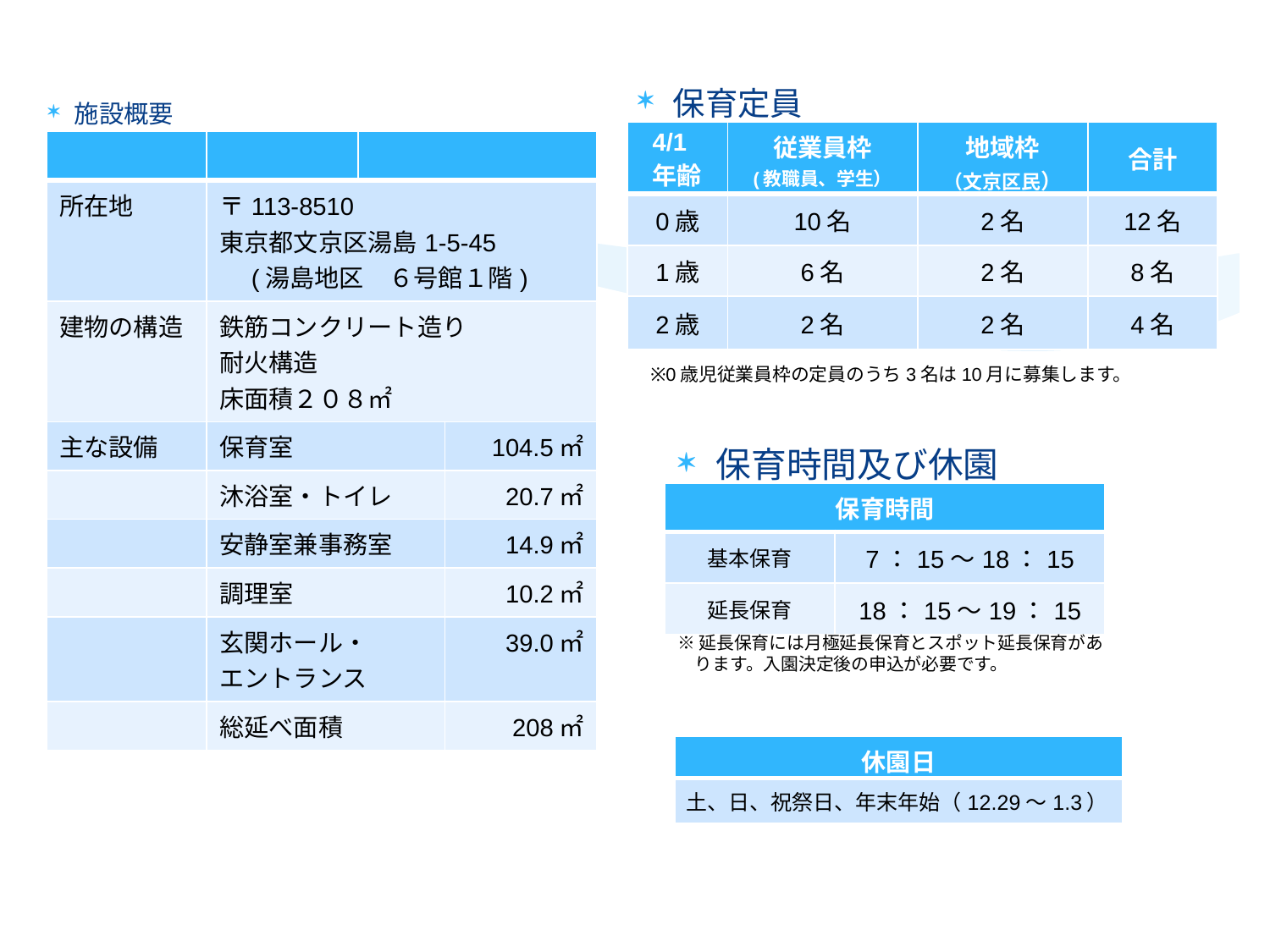

保育定員
施設概要
| 4/1年齢 | 従業員枠 (教職員、学生） | 地域枠 （文京区民） | 合計 |
| --- | --- | --- | --- |
| 0歳 | 10名 | 2名 | 12名 |
| 1歳 | 6名 | 2名 | 8名 |
| 2歳 | 2名 | 2名 | 4名 |
|  |  |  |  |
| --- | --- | --- | --- |
| 所在地 | 〒113-8510 東京都文京区湯島1-5-45 　(湯島地区　６号館１階) |  |  |
| 建物の構造 | 鉄筋コンクリート造り 耐火構造 床面積２０８㎡ |  |  |
| 主な設備 | 保育室 |  | 104.5㎡ |
|  | 沐浴室・トイレ |  | 20.7㎡ |
|  | 安静室兼事務室 |  | 14.9㎡ |
|  | 調理室 |  | 10.2㎡ |
|  | 玄関ホール・ エントランス |  | 39.0㎡ |
|  | 総延べ面積 |  | 208㎡ |
※0歳児従業員枠の定員のうち3名は10月に募集します。
保育時間及び休園日
| 保育時間 |  |
| --- | --- |
| 基本保育 | 7：15～18：15 |
| 延長保育 | 18：15～19：15 |
※延長保育には月極延長保育とスポット延長保育があ
　ります。入園決定後の申込が必要です。
| 休園日 |
| --- |
| 土、日、祝祭日、年末年始（12.29～1.3） |